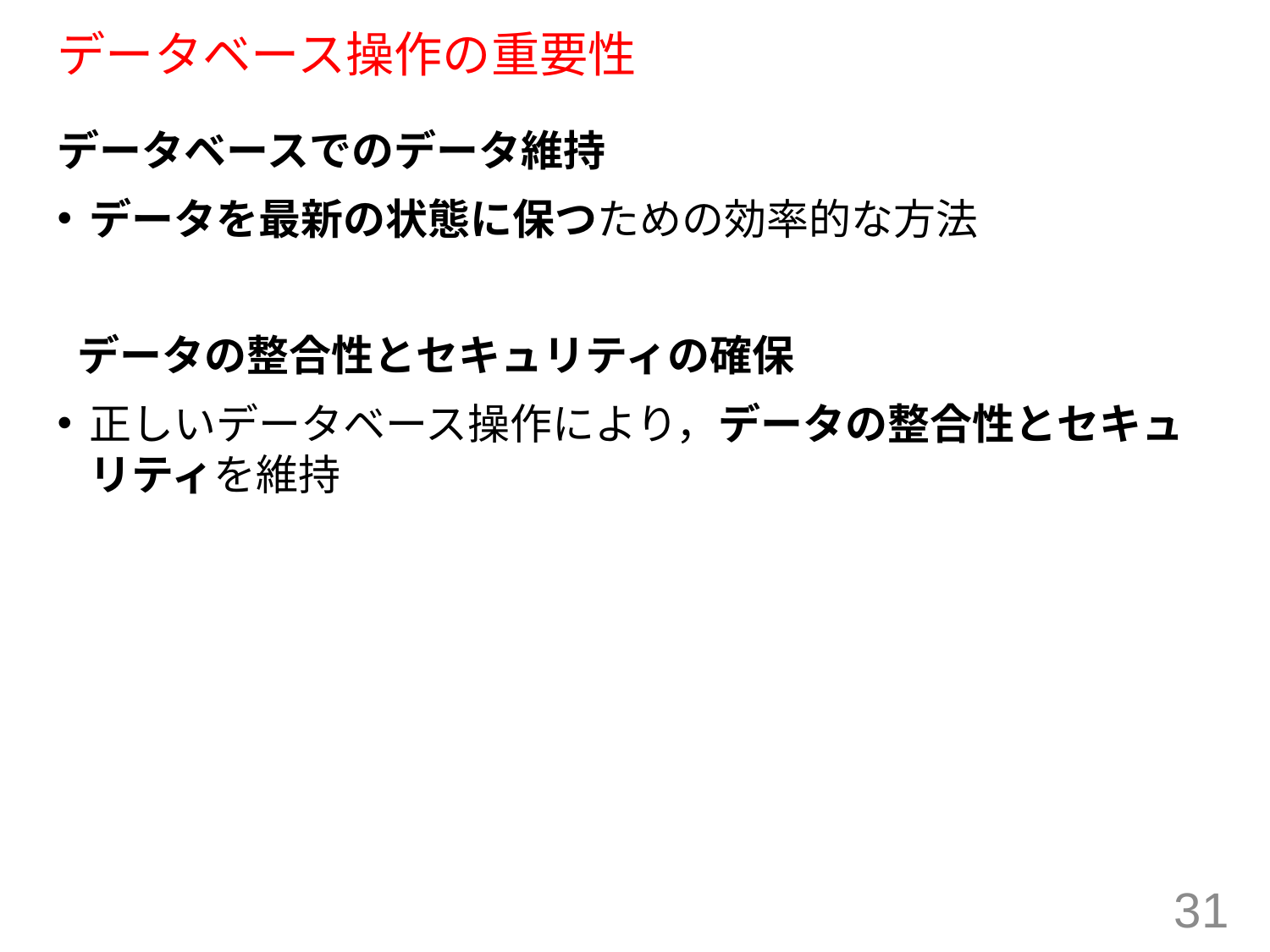

# データベース操作の重要性
データベースでのデータ維持
データを最新の状態に保つための効率的な方法

 データの整合性とセキュリティの確保
正しいデータベース操作により，データの整合性とセキュリティを維持
31